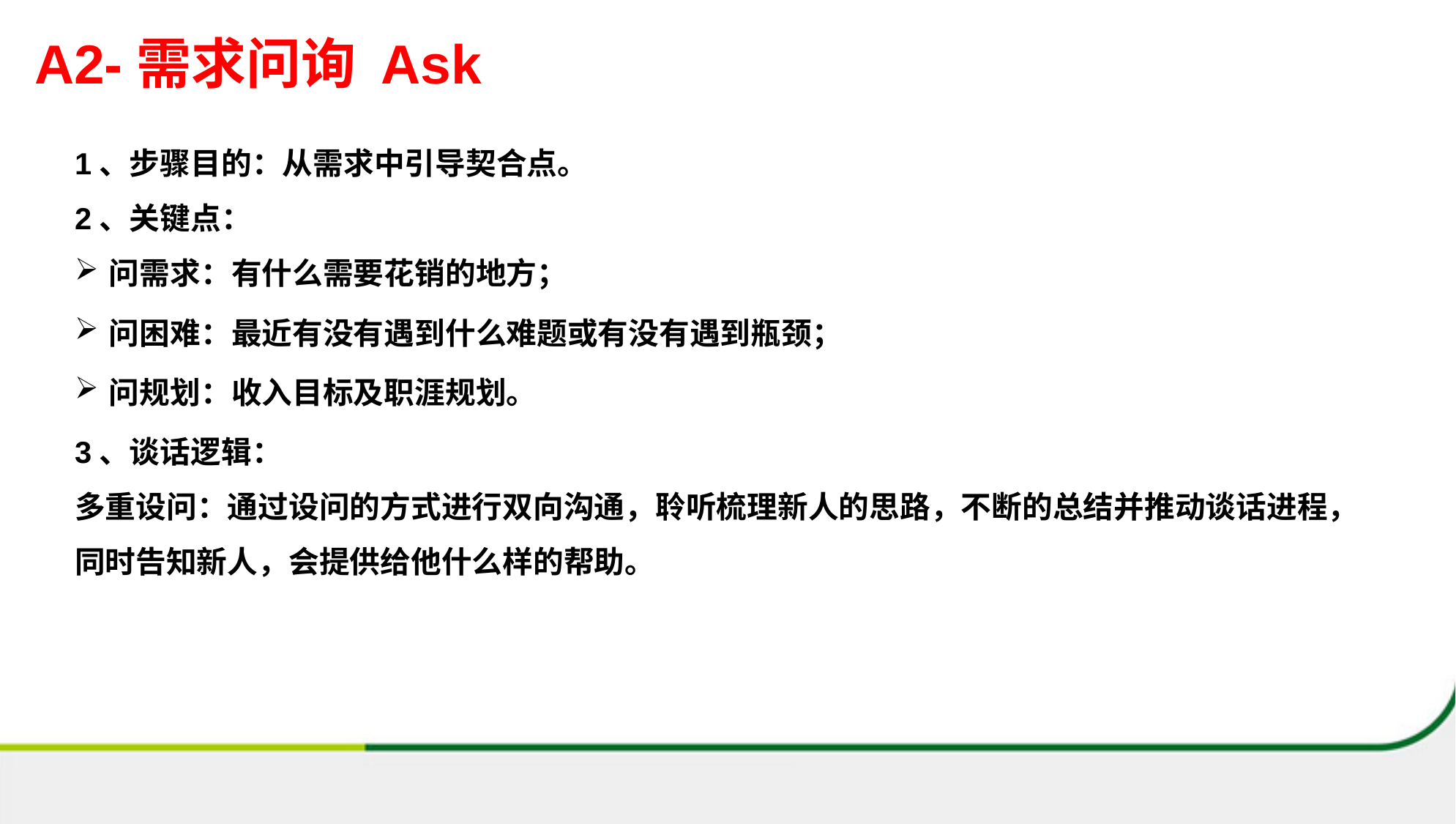

A2-需求问询 Ask
1、步骤目的：从需求中引导契合点。
2、关键点：
问需求：有什么需要花销的地方；
问困难：最近有没有遇到什么难题或有没有遇到瓶颈；
问规划：收入目标及职涯规划。
3、谈话逻辑：
多重设问：通过设问的方式进行双向沟通，聆听梳理新人的思路，不断的总结并推动谈话进程，同时告知新人，会提供给他什么样的帮助。